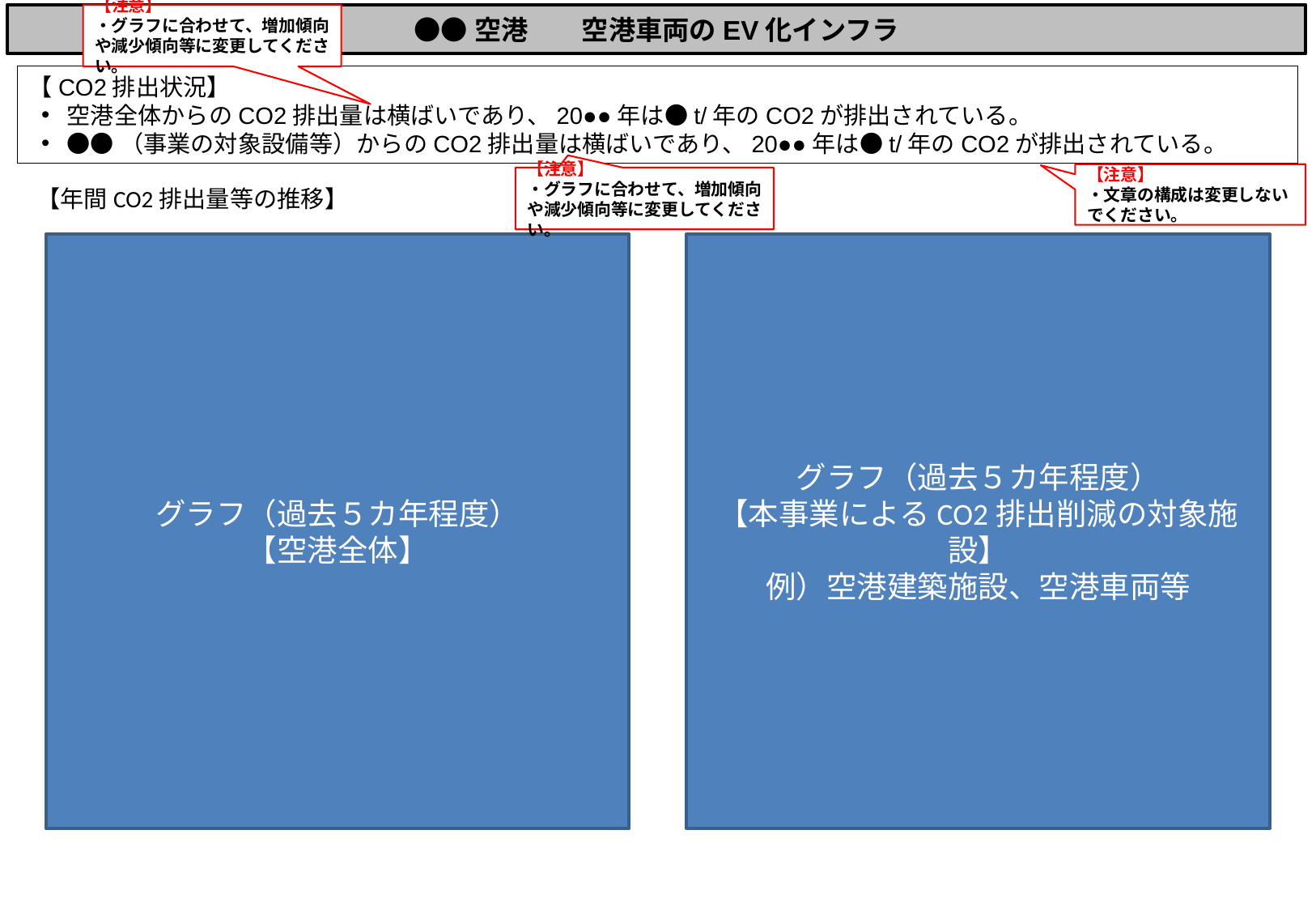

●●空港　　空港車両のEV化インフラ
【注意】
・グラフに合わせて、増加傾向や減少傾向等に変更してください。
【CO2排出状況】
空港全体からのCO2排出量は横ばいであり、20●●年は●t/年のCO2が排出されている。
●●（事業の対象設備等）からのCO2排出量は横ばいであり、20●●年は●t/年のCO2が排出されている。
【注意】
・文章の構成は変更しないでください。
【注意】
・グラフに合わせて、増加傾向や減少傾向等に変更してください。
【年間CO2排出量等の推移】
グラフ（過去５カ年程度）
【本事業によるCO2排出削減の対象施設】
例）空港建築施設、空港車両等
グラフ（過去５カ年程度）
【空港全体】